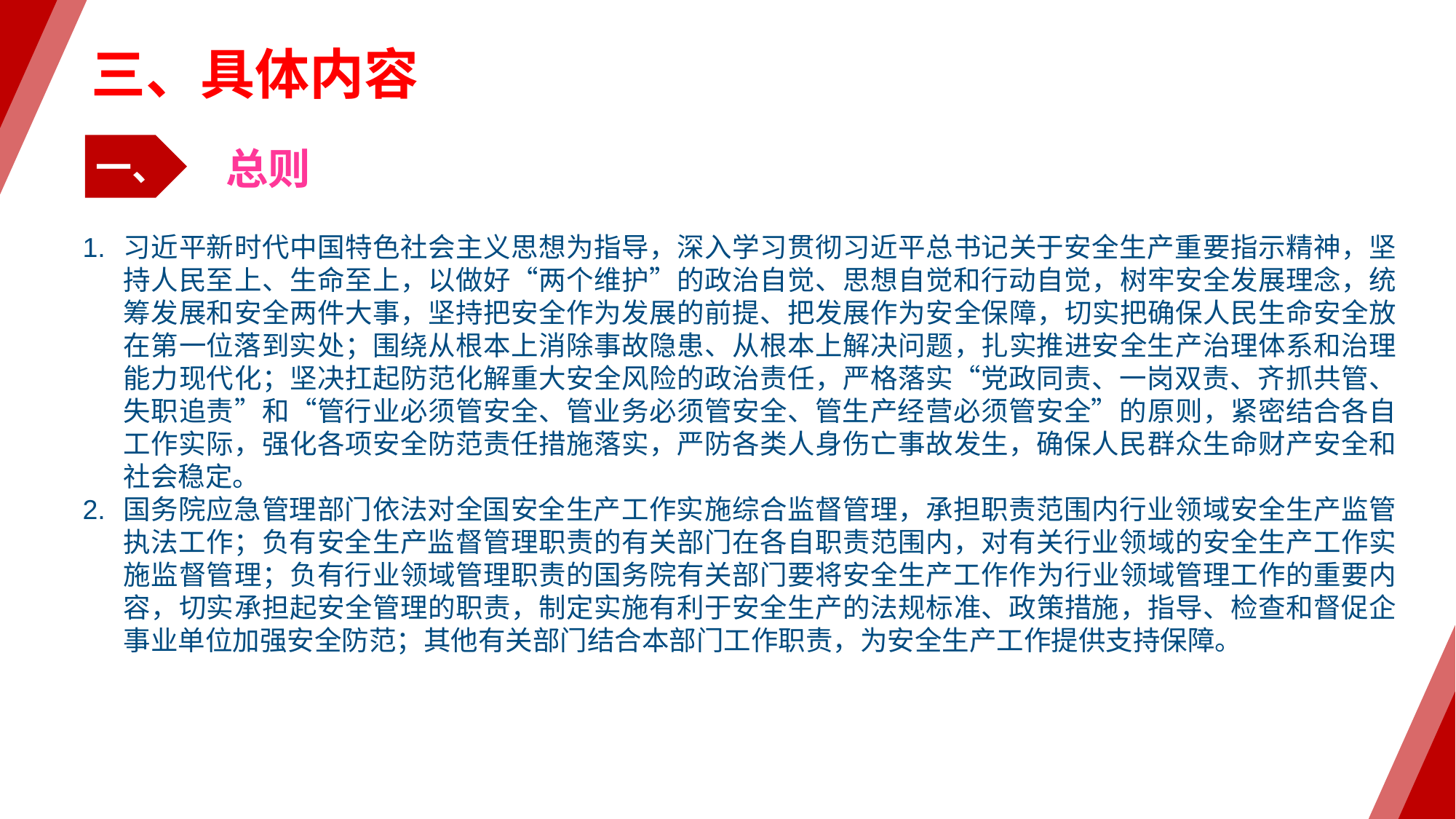

三、具体内容
一、
总则
习近平新时代中国特色社会主义思想为指导，深入学习贯彻习近平总书记关于安全生产重要指示精神，坚持人民至上、生命至上，以做好“两个维护”的政治自觉、思想自觉和行动自觉，树牢安全发展理念，统筹发展和安全两件大事，坚持把安全作为发展的前提、把发展作为安全保障，切实把确保人民生命安全放在第一位落到实处；围绕从根本上消除事故隐患、从根本上解决问题，扎实推进安全生产治理体系和治理能力现代化；坚决扛起防范化解重大安全风险的政治责任，严格落实“党政同责、一岗双责、齐抓共管、失职追责”和“管行业必须管安全、管业务必须管安全、管生产经营必须管安全”的原则，紧密结合各自工作实际，强化各项安全防范责任措施落实，严防各类人身伤亡事故发生，确保人民群众生命财产安全和社会稳定。
国务院应急管理部门依法对全国安全生产工作实施综合监督管理，承担职责范围内行业领域安全生产监管执法工作；负有安全生产监督管理职责的有关部门在各自职责范围内，对有关行业领域的安全生产工作实施监督管理；负有行业领域管理职责的国务院有关部门要将安全生产工作作为行业领域管理工作的重要内容，切实承担起安全管理的职责，制定实施有利于安全生产的法规标准、政策措施，指导、检查和督促企事业单位加强安全防范；其他有关部门结合本部门工作职责，为安全生产工作提供支持保障。